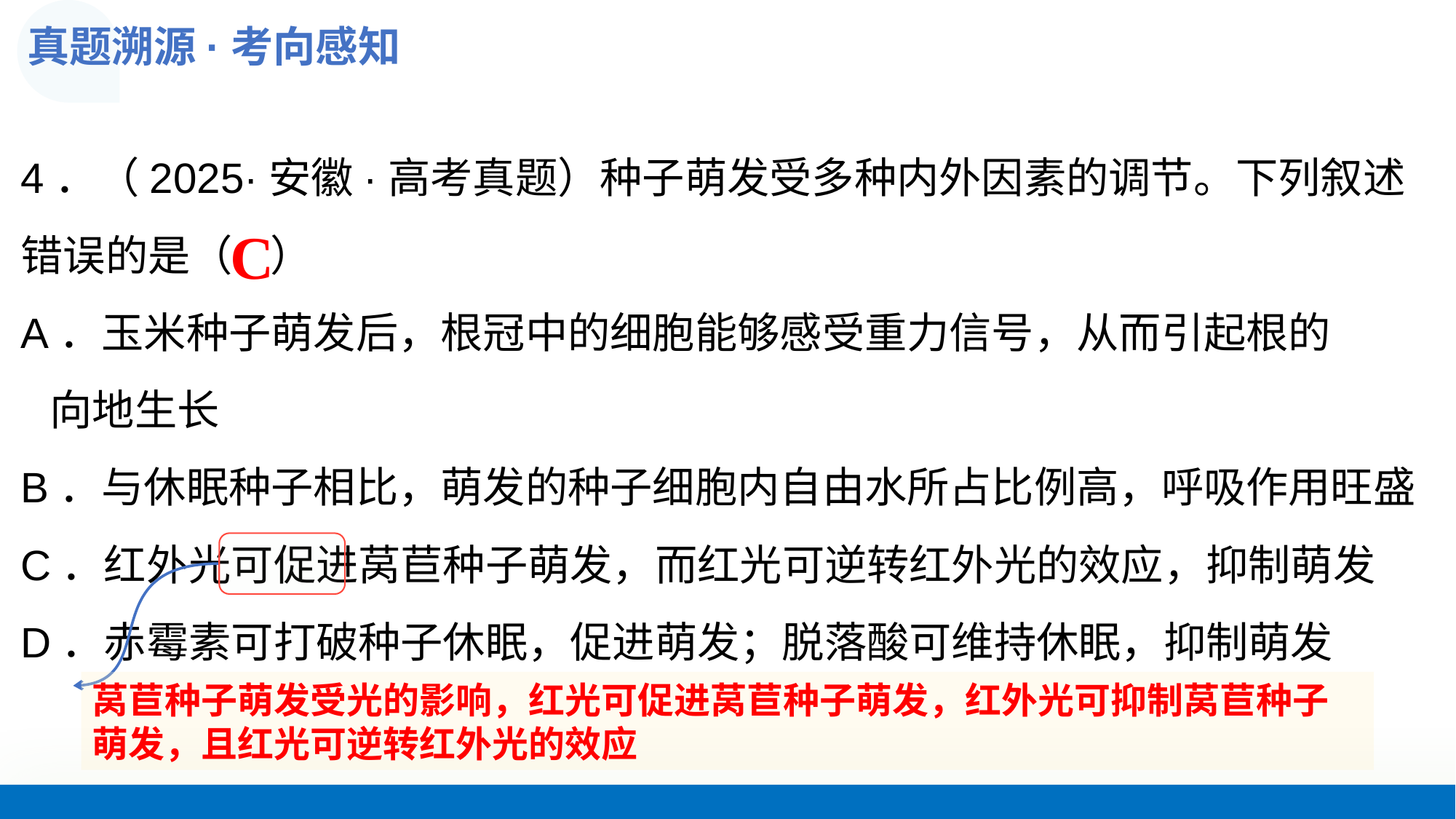

真题溯源·考向感知
4．（2025·安徽·高考真题）种子萌发受多种内外因素的调节。下列叙述
错误的是（    ）
A．玉米种子萌发后，根冠中的细胞能够感受重力信号，从而引起根的
  向地生长
B．与休眠种子相比，萌发的种子细胞内自由水所占比例高，呼吸作用旺盛
C．红外光可促进莴苣种子萌发，而红光可逆转红外光的效应，抑制萌发
D．赤霉素可打破种子休眠，促进萌发；脱落酸可维持休眠，抑制萌发
C

莴苣种子萌发受光的影响，红光可促进莴苣种子萌发，红外光可抑制莴苣种子萌发，且红光可逆转红外光的效应